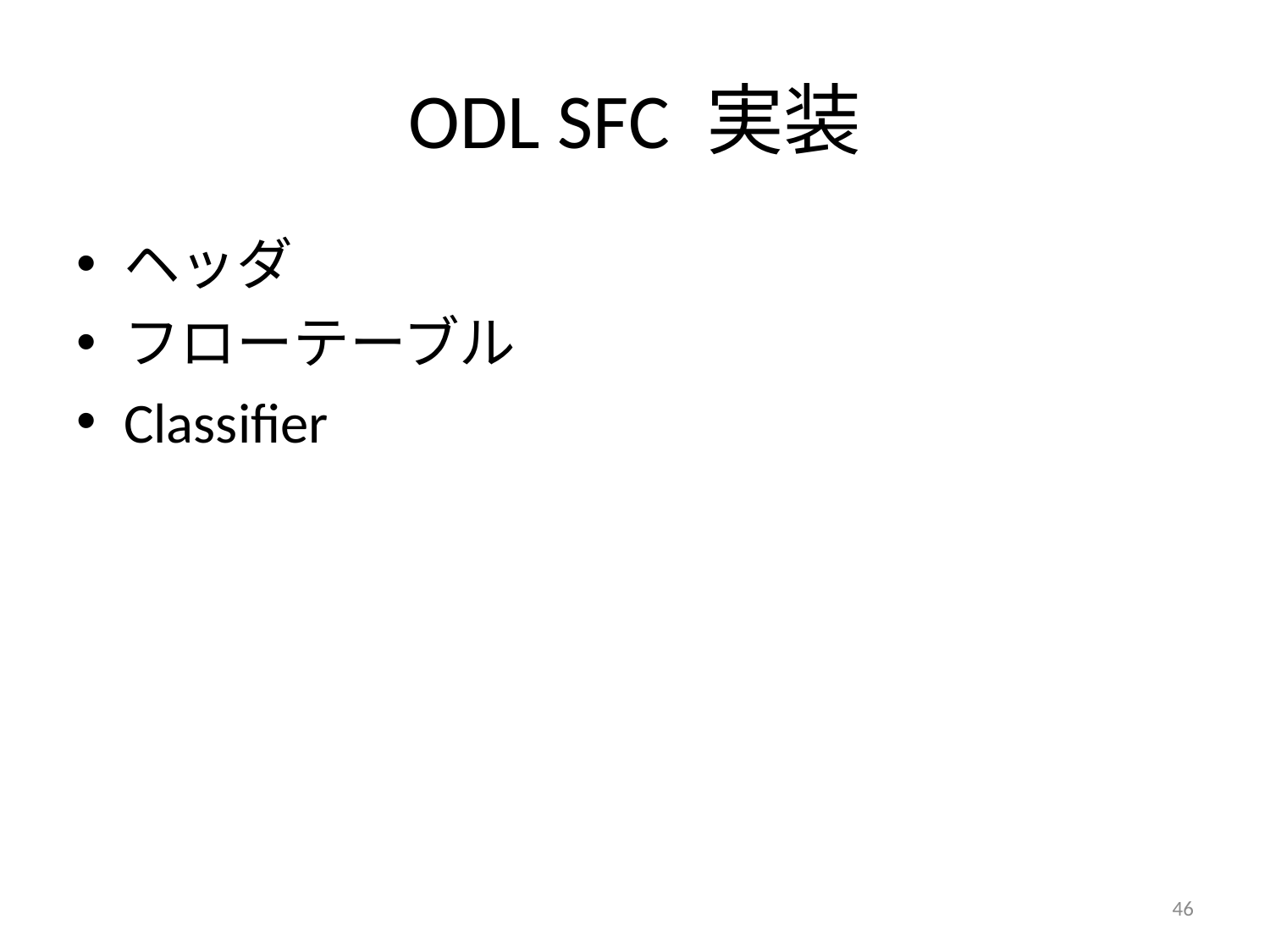

# ODL SFC 実装
ヘッダ
フローテーブル
Classifier
46